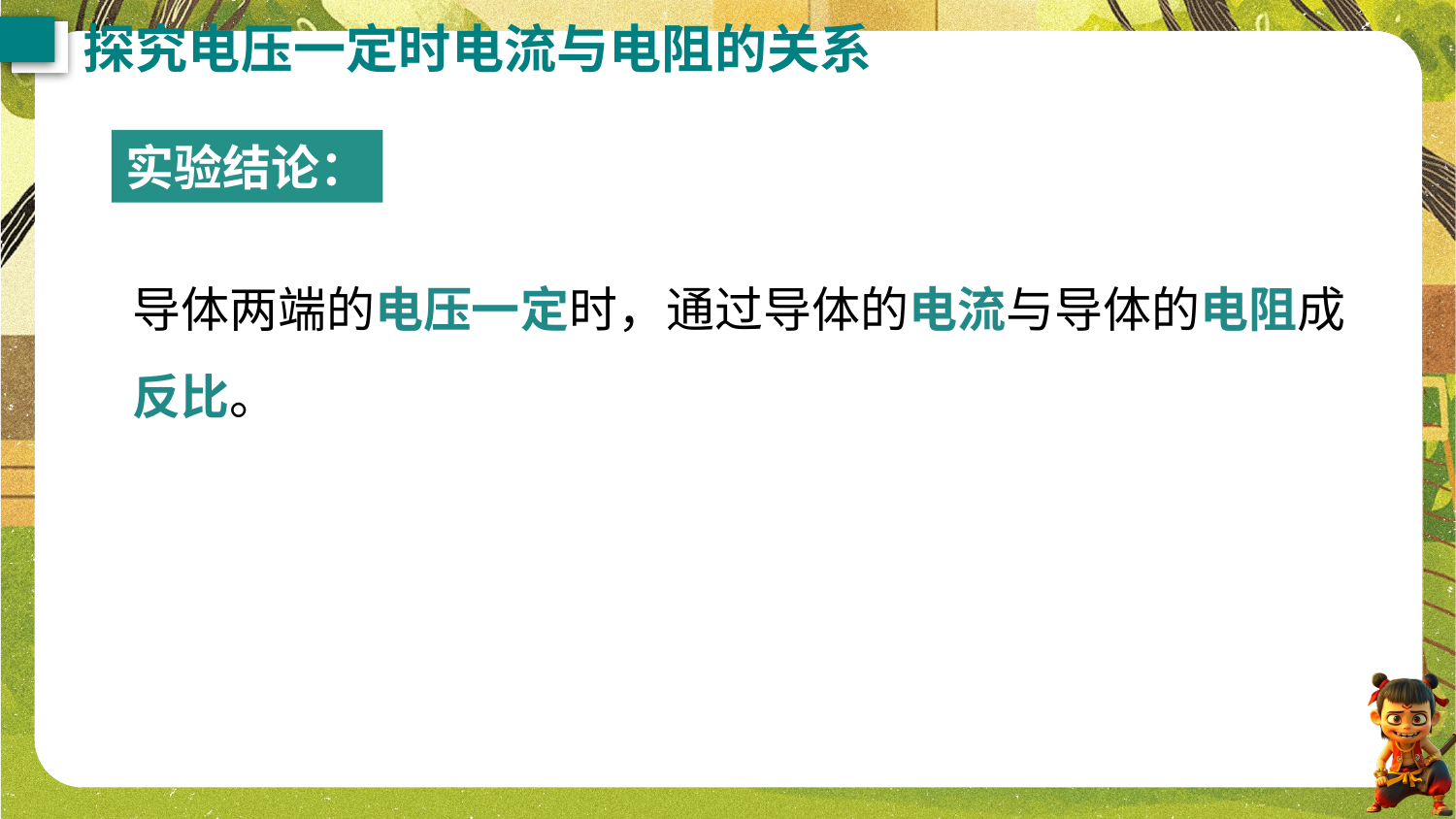

探究电压一定时电流与电阻的关系

实验结论：
导体两端的电压一定时，通过导体的电流与导体的电阻成反比。